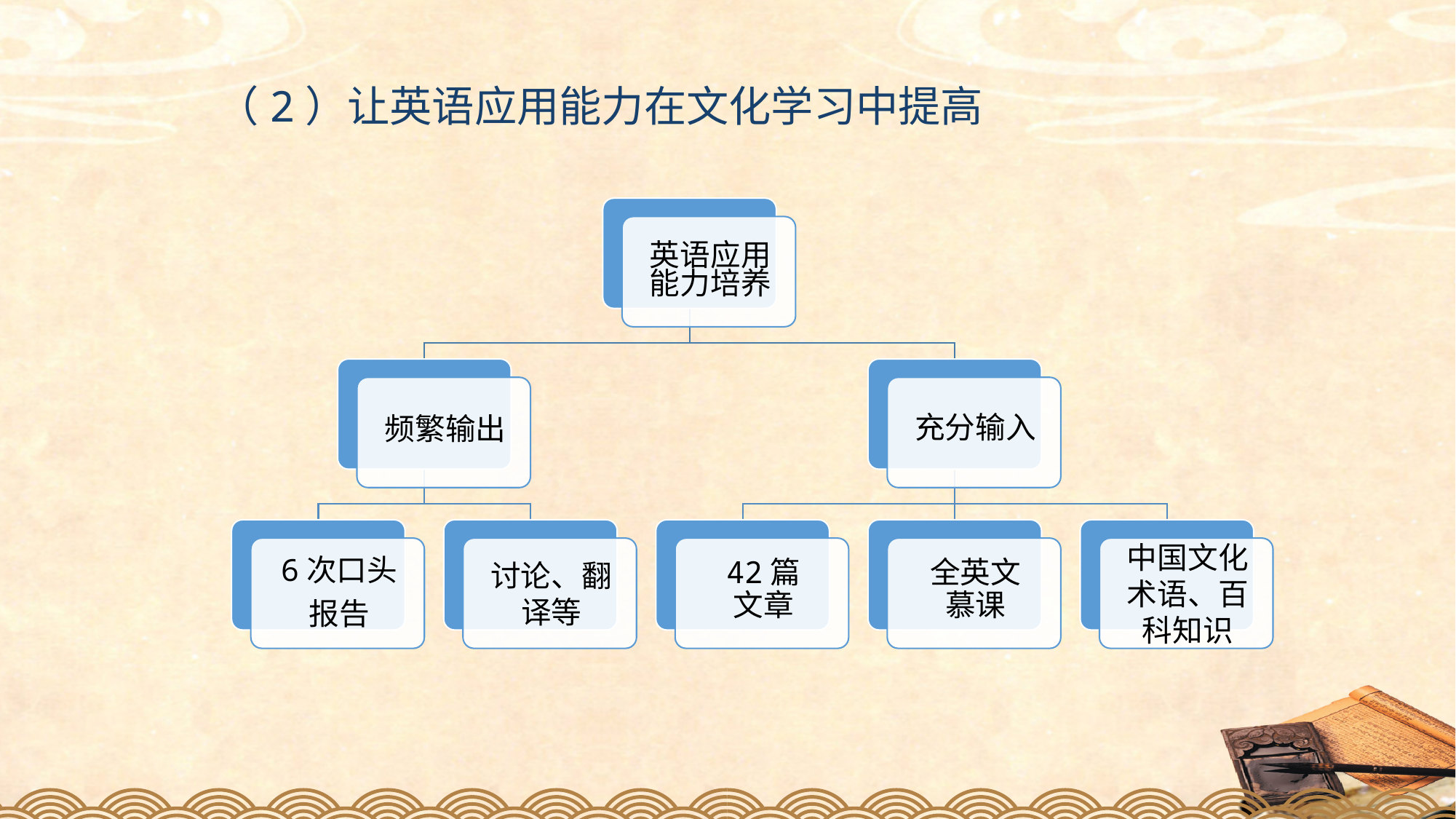

（2）让英语应用能力在文化学习中提高
英语应用能力培养
频繁输出
6次口头
报告
讨论、翻译等
充分输入
42篇
文章
全英文
慕课
中国文化术语、百科知识